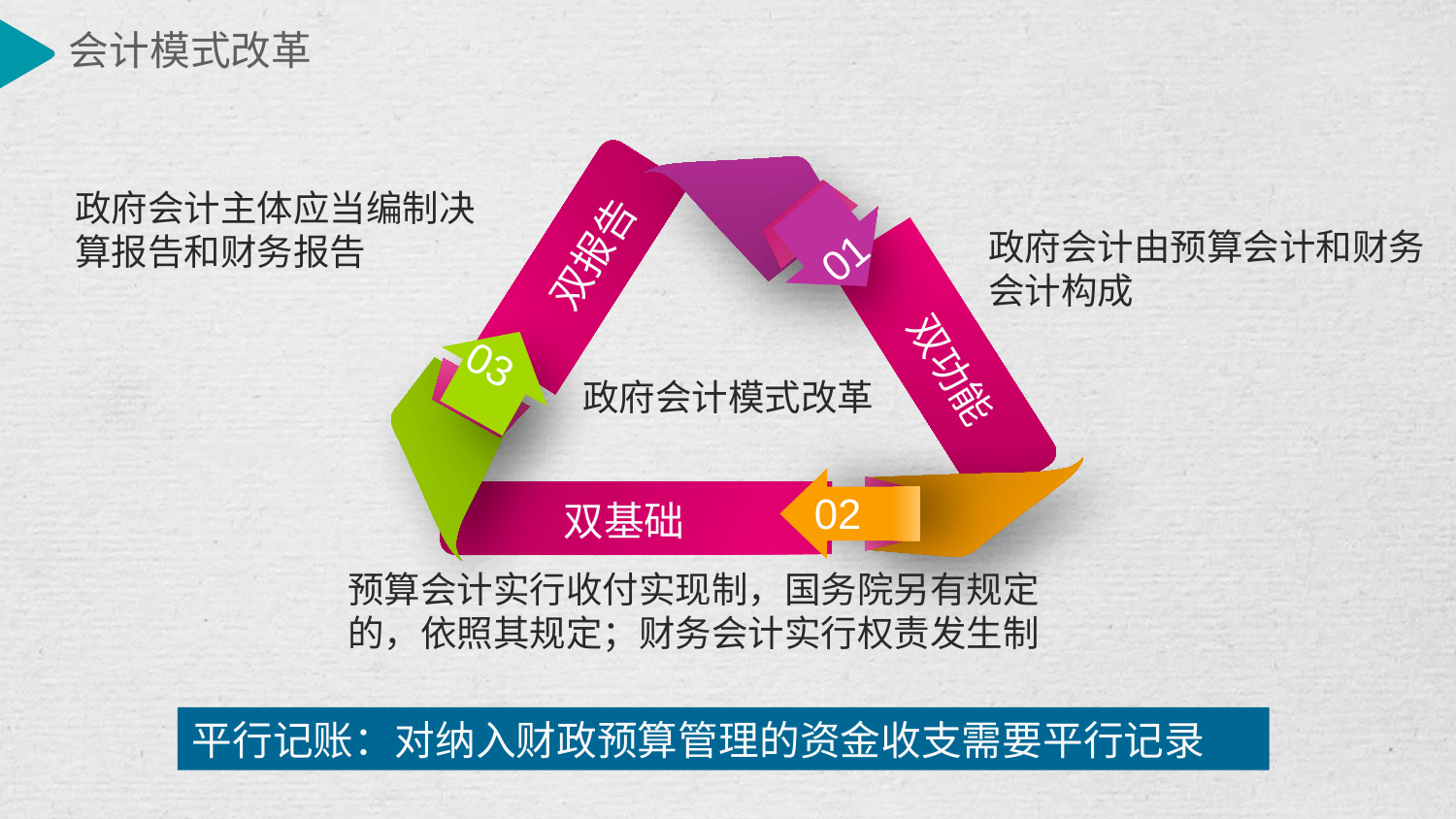

会计模式改革

政府会计主体应当编制决算报告和财务报告

政府会计由预算会计和财务会计构成
01
双报告

政府会计模式改革

03
双功能

02

双基础

预算会计实行收付实现制，国务院另有规定的，依照其规定；财务会计实行权责发生制
平行记账：对纳入财政预算管理的资金收支需要平行记录